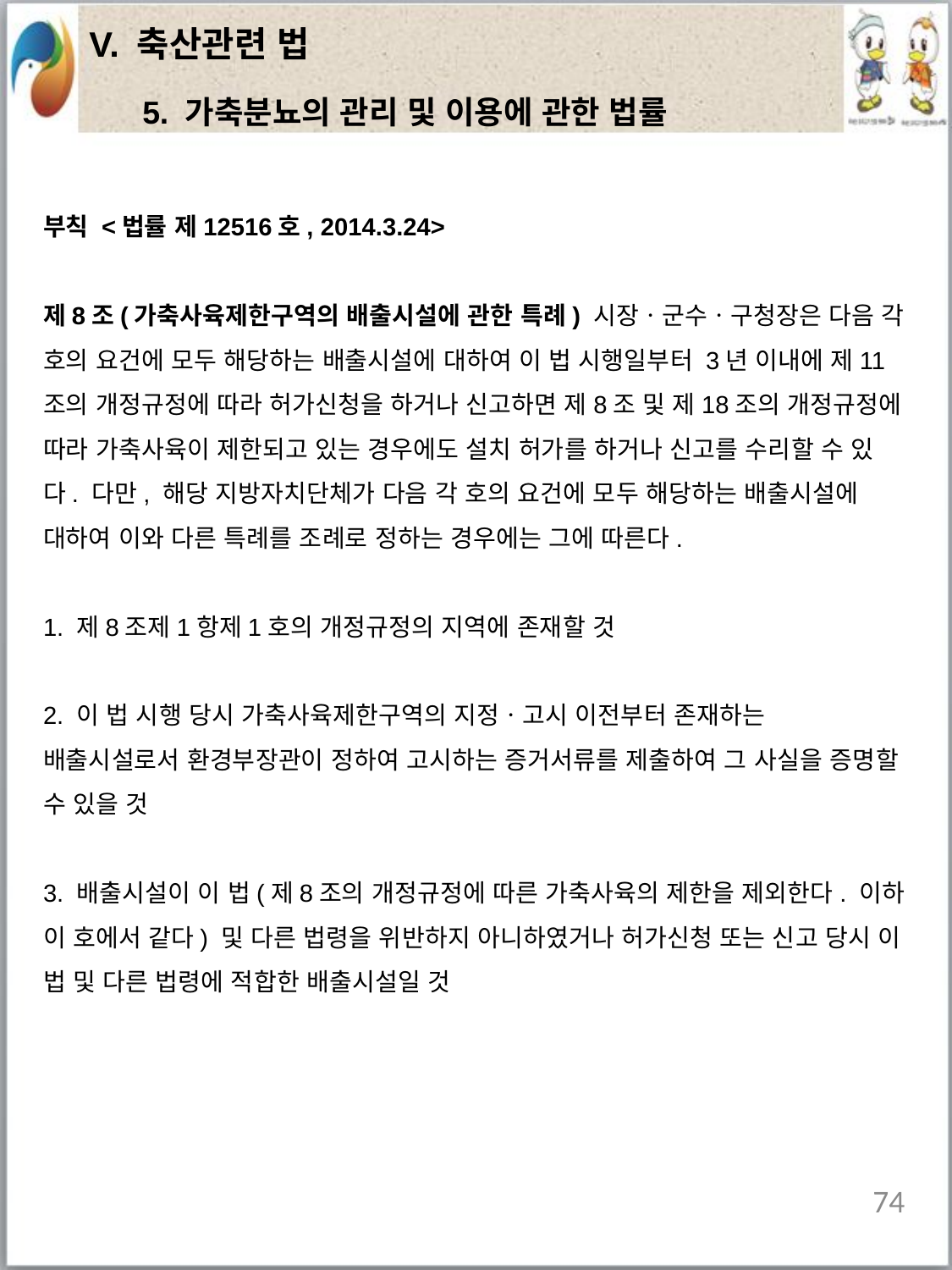

| V. 축산관련 법 |
| --- |

5. 가축분뇨의 관리 및 이용에 관한 법률

부칙 <법률 제12516호, 2014.3.24>

제8조(가축사육제한구역의 배출시설에 관한 특례) 시장ㆍ군수ㆍ구청장은 다음 각 호의 요건에 모두 해당하는 배출시설에 대하여 이 법 시행일부터 3년 이내에 제11조의 개정규정에 따라 허가신청을 하거나 신고하면 제8조 및 제18조의 개정규정에 따라 가축사육이 제한되고 있는 경우에도 설치 허가를 하거나 신고를 수리할 수 있다. 다만, 해당 지방자치단체가 다음 각 호의 요건에 모두 해당하는 배출시설에 대하여 이와 다른 특례를 조례로 정하는 경우에는 그에 따른다.

1. 제8조제1항제1호의 개정규정의 지역에 존재할 것

2. 이 법 시행 당시 가축사육제한구역의 지정ㆍ고시 이전부터 존재하는 배출시설로서 환경부장관이 정하여 고시하는 증거서류를 제출하여 그 사실을 증명할 수 있을 것

3. 배출시설이 이 법(제8조의 개정규정에 따른 가축사육의 제한을 제외한다. 이하 이 호에서 같다) 및 다른 법령을 위반하지 아니하였거나 허가신청 또는 신고 당시 이 법 및 다른 법령에 적합한 배출시설일 것

74